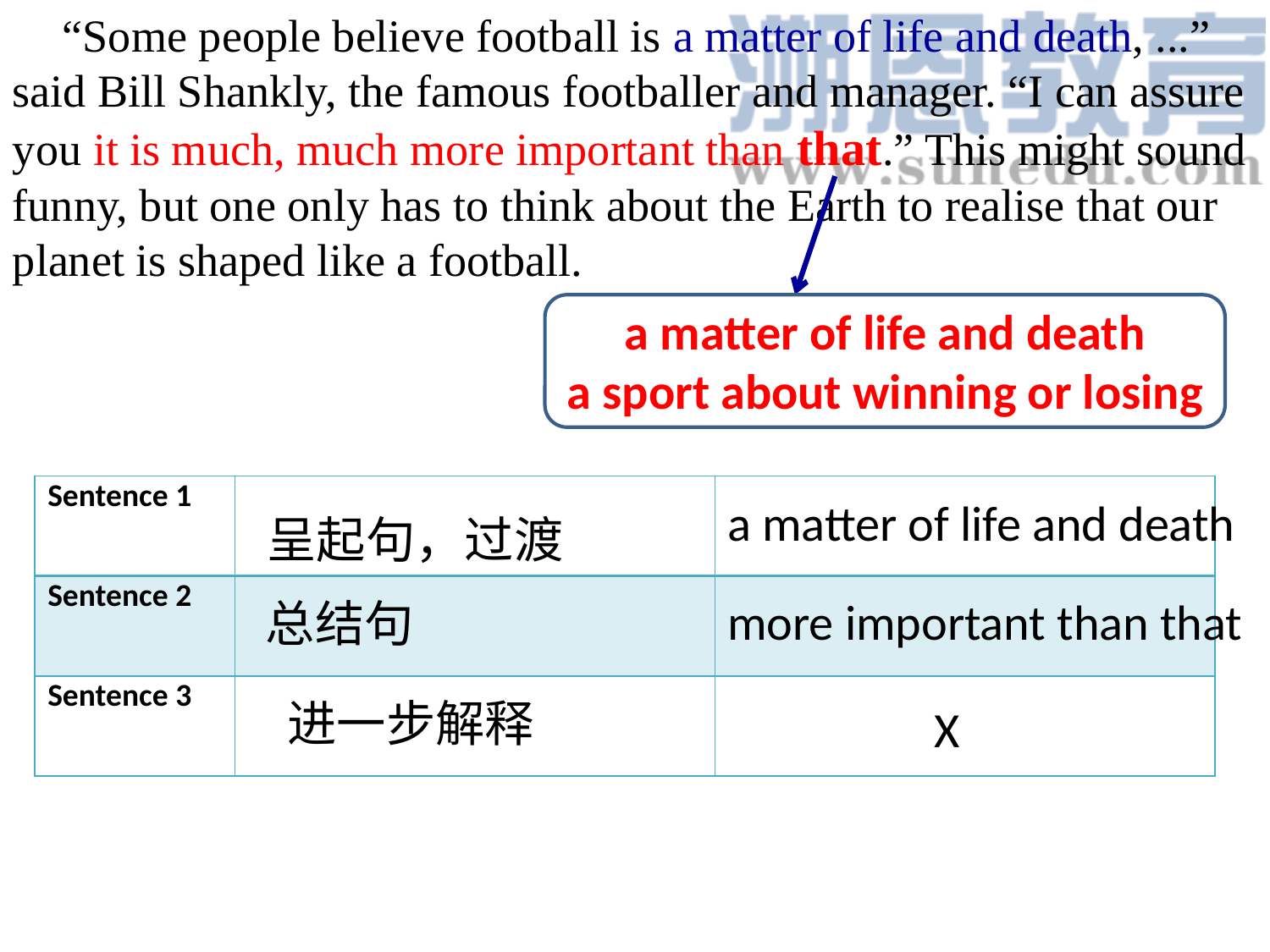

“Some people believe football is a matter of life and death, ...” said Bill Shankly, the famous footballer and manager. “I can assure you it is much, much more important than that.” This might sound funny, but one only has to think about the Earth to realise that our planet is shaped like a football.
a matter of life and death
a sport about winning or losing

| Sentence 1 |  |  |
| --- | --- | --- |
| Sentence 2 |  |  |
| Sentence 3 |  |  |
a matter of life and death
呈起句，过渡
more important than that
总结句
进一步解释
              X